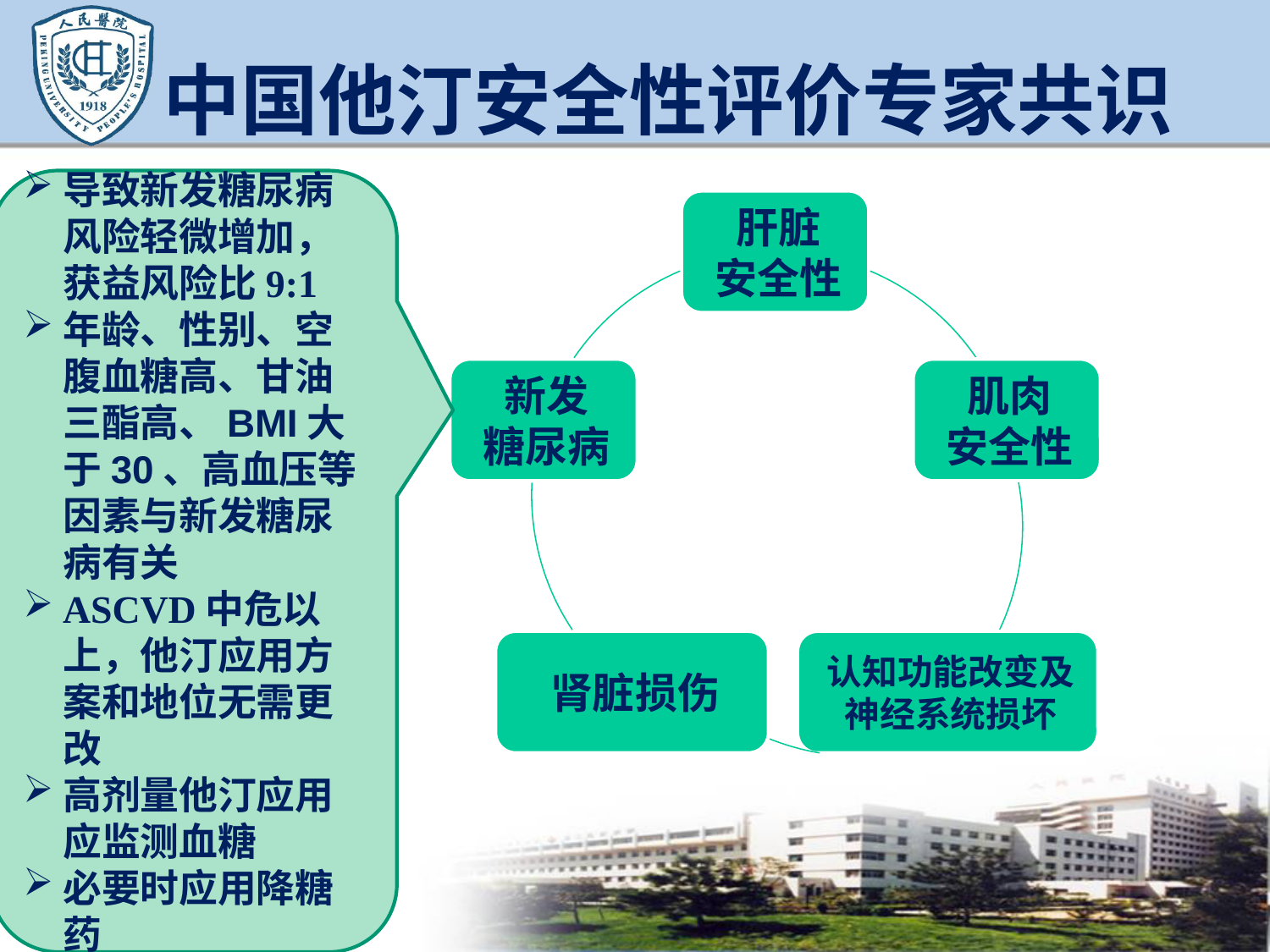

# 中国他汀安全性评价专家共识
肝脏
安全性
肌肉
安全性
认知功能改变及神经系统损坏
肾脏损伤
新发
糖尿病
导致新发糖尿病风险轻微增加，获益风险比9:1
年龄、性别、空腹血糖高、甘油三酯高、BMI大于30、高血压等因素与新发糖尿病有关
ASCVD中危以上，他汀应用方案和地位无需更改
高剂量他汀应用应监测血糖
必要时应用降糖药